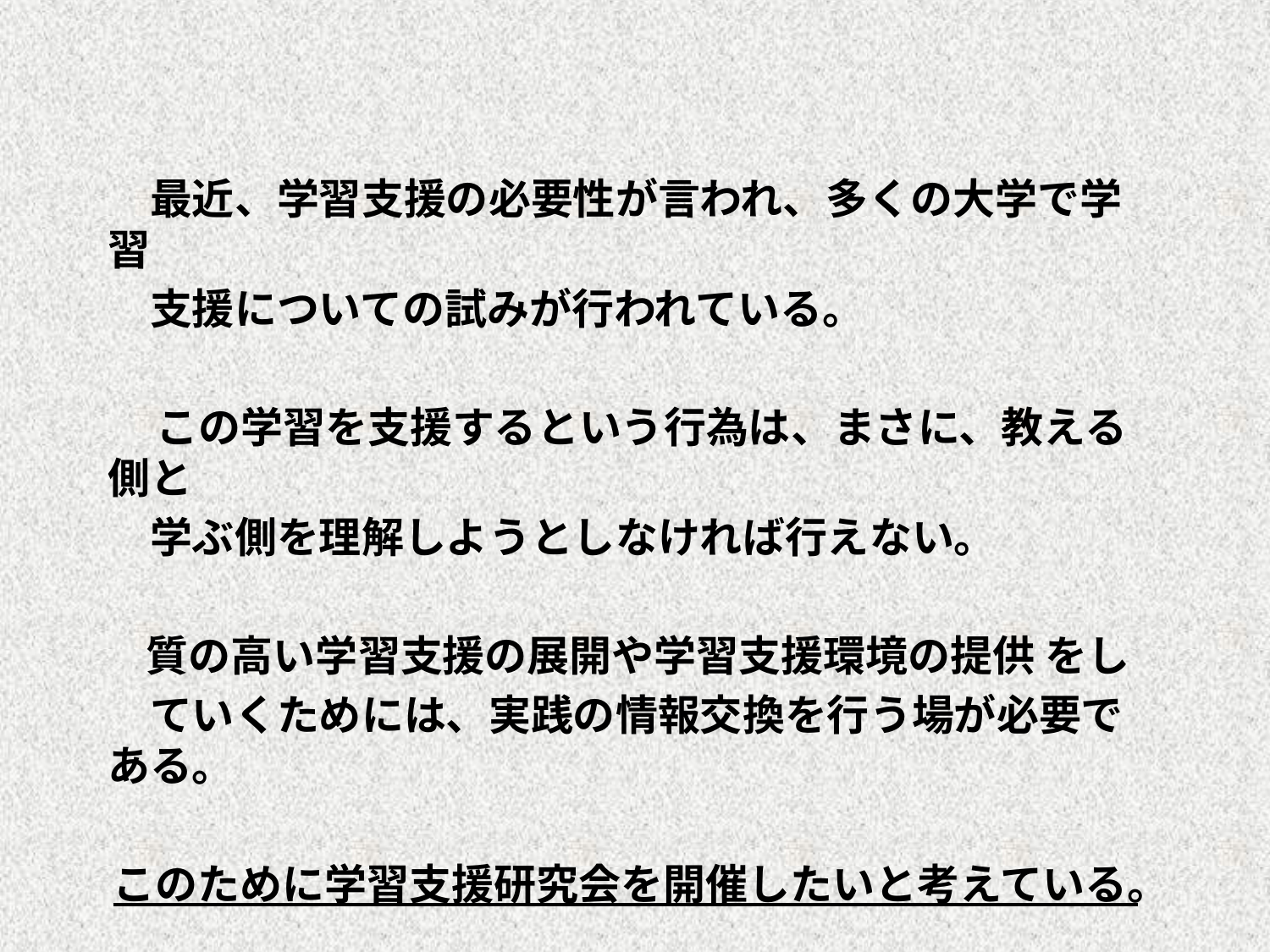

最近、学習支援の必要性が言われ、多くの大学で学習
　支援についての試みが行われている。

    この学習を支援するという行為は、まさに、教える側と
　学ぶ側を理解しようとしなければ行えない。

   質の高い学習支援の展開や学習支援環境の提供 をし
　ていくためには、実践の情報交換を行う場が必要である。

このために学習支援研究会を開催したいと考えている。